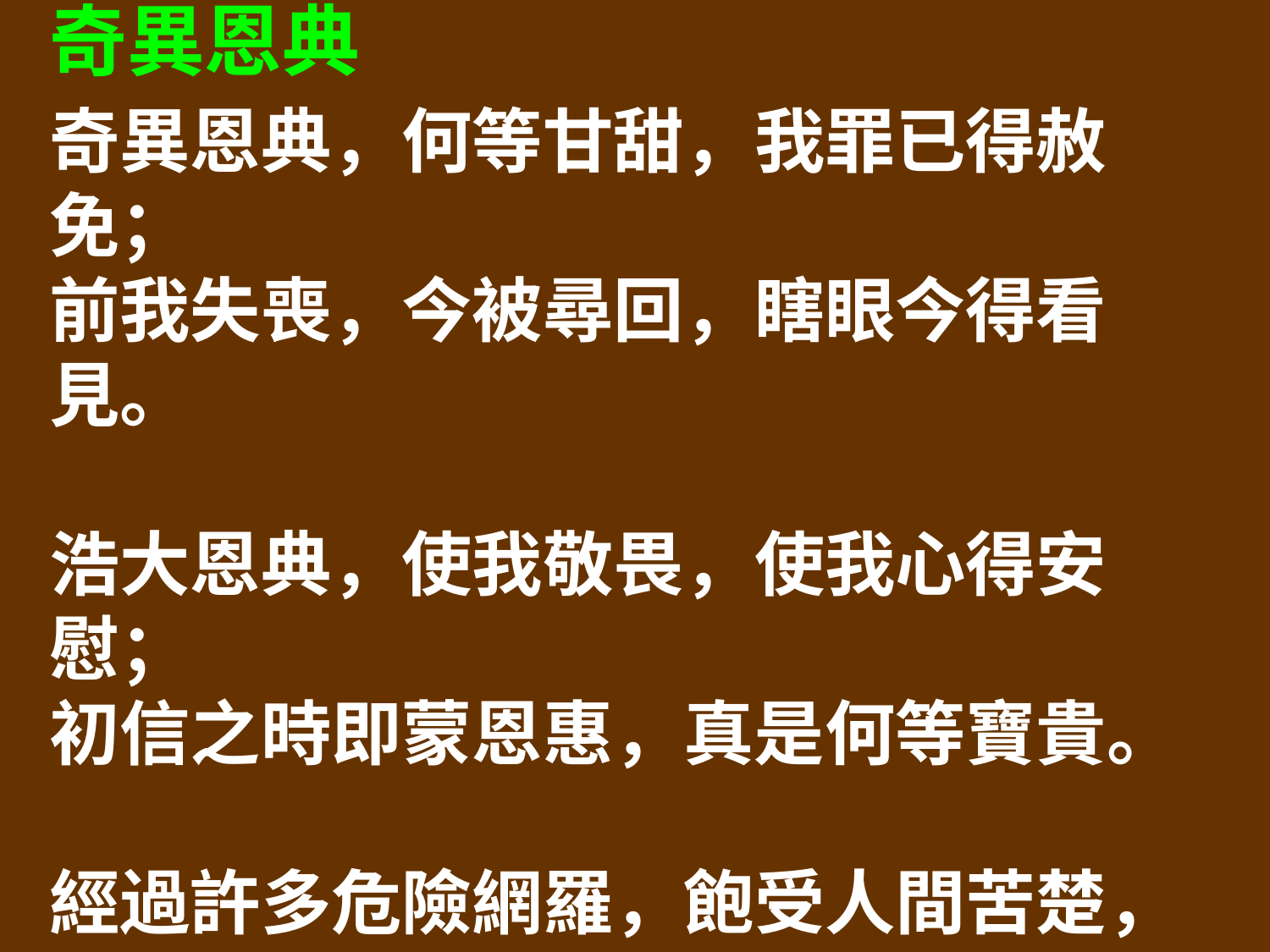

奇異恩典
奇異恩典，何等甘甜，我罪已得赦免；
前我失喪，今被尋回，瞎眼今得看見。

浩大恩典，使我敬畏，使我心得安慰；
初信之時即蒙恩惠，真是何等寶貴。

經過許多危險網羅，飽受人間苦楚，
此恩領我平安渡過，他日歸回天府。

將來在天安居萬年，恩光如日普照，